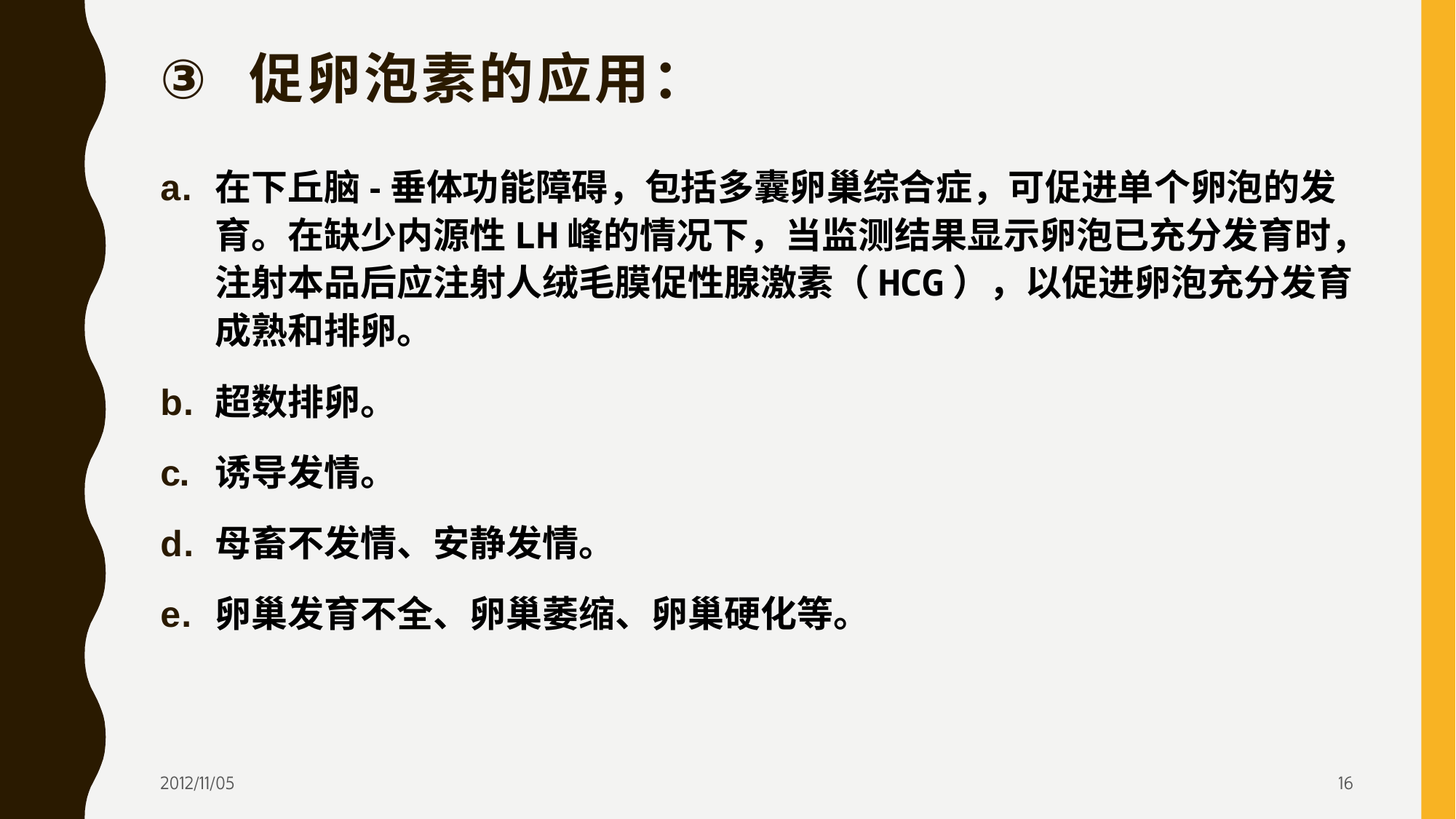

# 促卵泡素的应用：
在下丘脑-垂体功能障碍，包括多囊卵巢综合症，可促进单个卵泡的发育。在缺少内源性LH峰的情况下，当监测结果显示卵泡已充分发育时，注射本品后应注射人绒毛膜促性腺激素（HCG），以促进卵泡充分发育成熟和排卵。
超数排卵。
诱导发情。
母畜不发情、安静发情。
卵巢发育不全、卵巢萎缩、卵巢硬化等。
2012/11/05
16